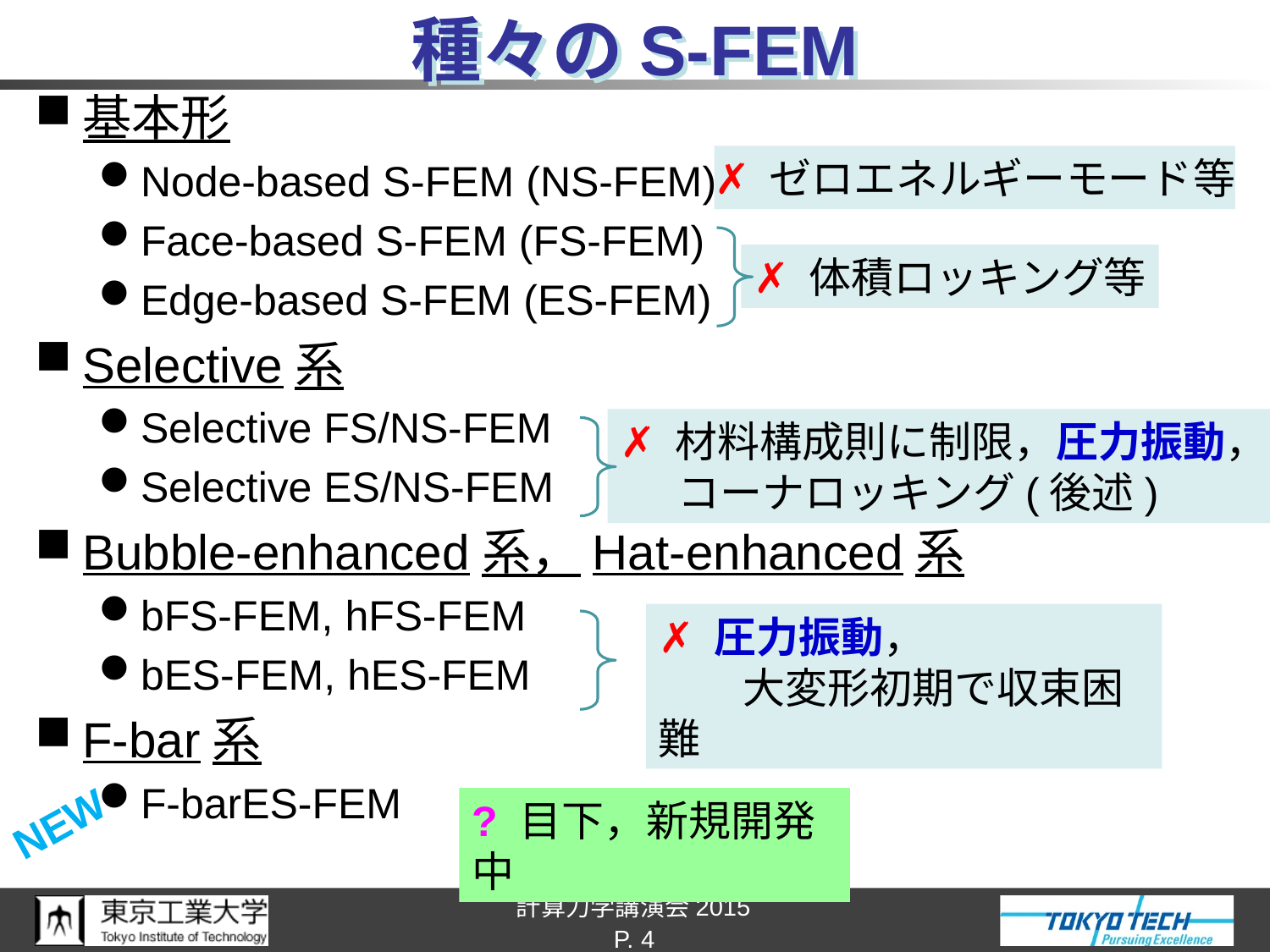

# 種々のS-FEM
基本形
Node-based S-FEM (NS-FEM)
Face-based S-FEM (FS-FEM)
Edge-based S-FEM (ES-FEM)
Selective系
Selective FS/NS-FEM
Selective ES/NS-FEM
Bubble-enhanced系，Hat-enhanced系
bFS-FEM, hFS-FEM
bES-FEM, hES-FEM
F-bar系
F-barES-FEM
✗ ゼロエネルギーモード等

✗ 体積ロッキング等
✗ 材料構成則に制限，圧力振動，
     コーナロッキング(後述)

✗ 圧力振動，
　　大変形初期で収束困難

? 目下，新規開発中
NEW
P. 4